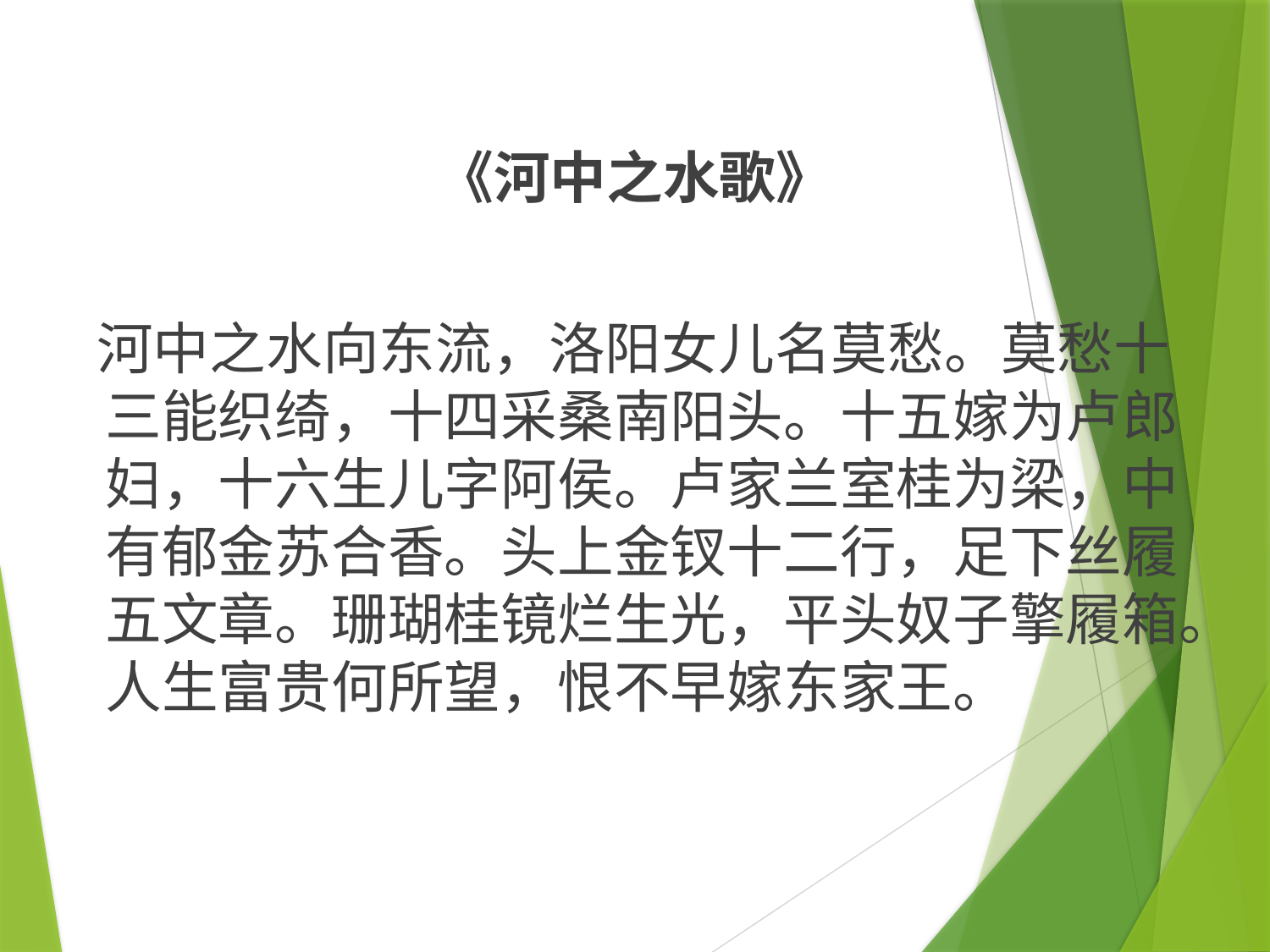

《河中之水歌》

  河中之水向东流，洛阳女儿名莫愁。莫愁十三能织绮，十四采桑南阳头。十五嫁为卢郎妇，十六生儿字阿侯。卢家兰室桂为梁，中有郁金苏合香。头上金钗十二行，足下丝履五文章。珊瑚桂镜烂生光，平头奴子擎履箱。人生富贵何所望，恨不早嫁东家王。